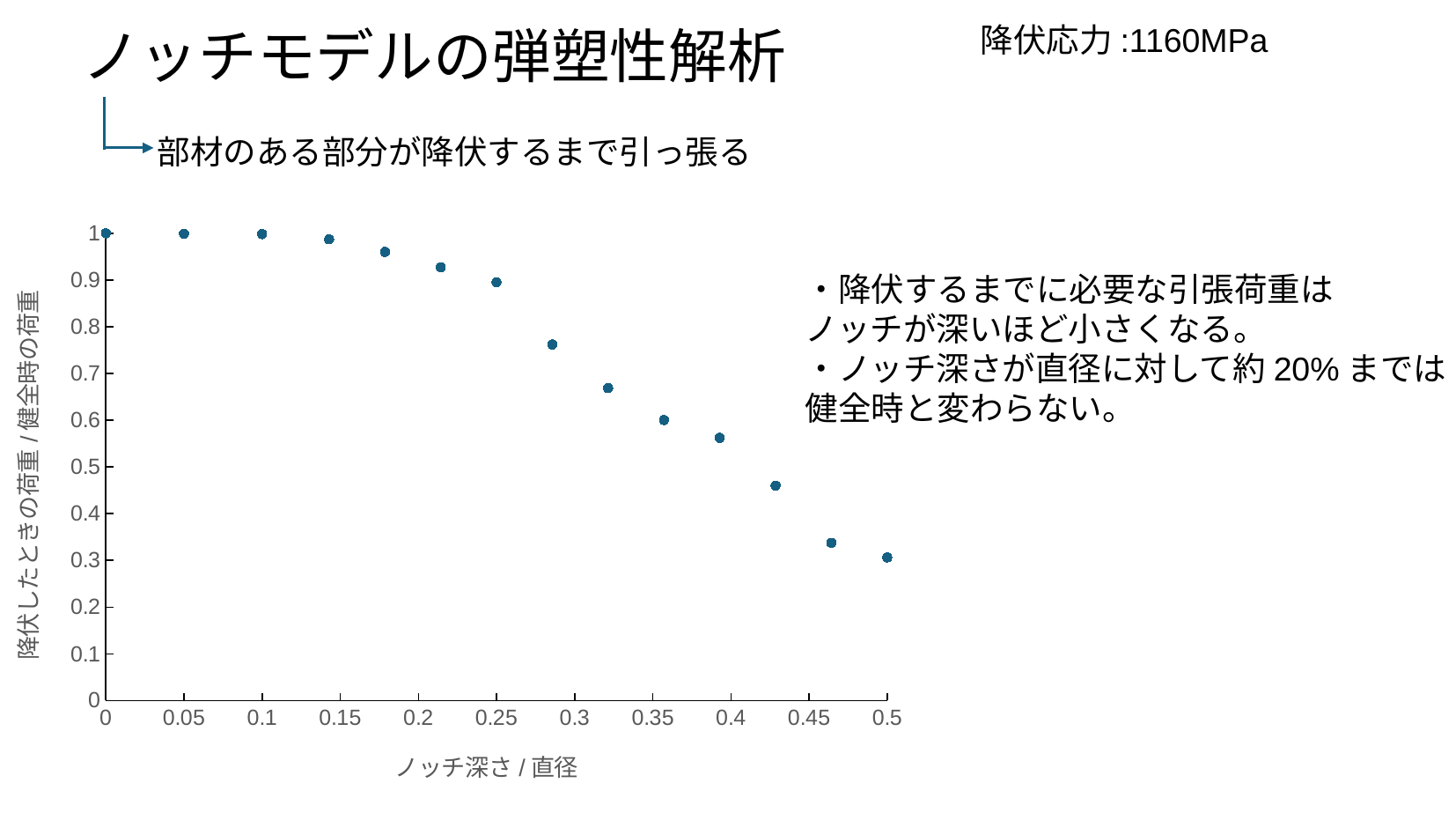

ノッチモデルの弾塑性解析
降伏応力:1160MPa
部材のある部分が降伏するまで引っ張る

### Chart

| Category |  |
|---|---|
・降伏するまでに必要な引張荷重は
ノッチが深いほど小さくなる。
・ノッチ深さが直径に対して約20%までは
健全時と変わらない。